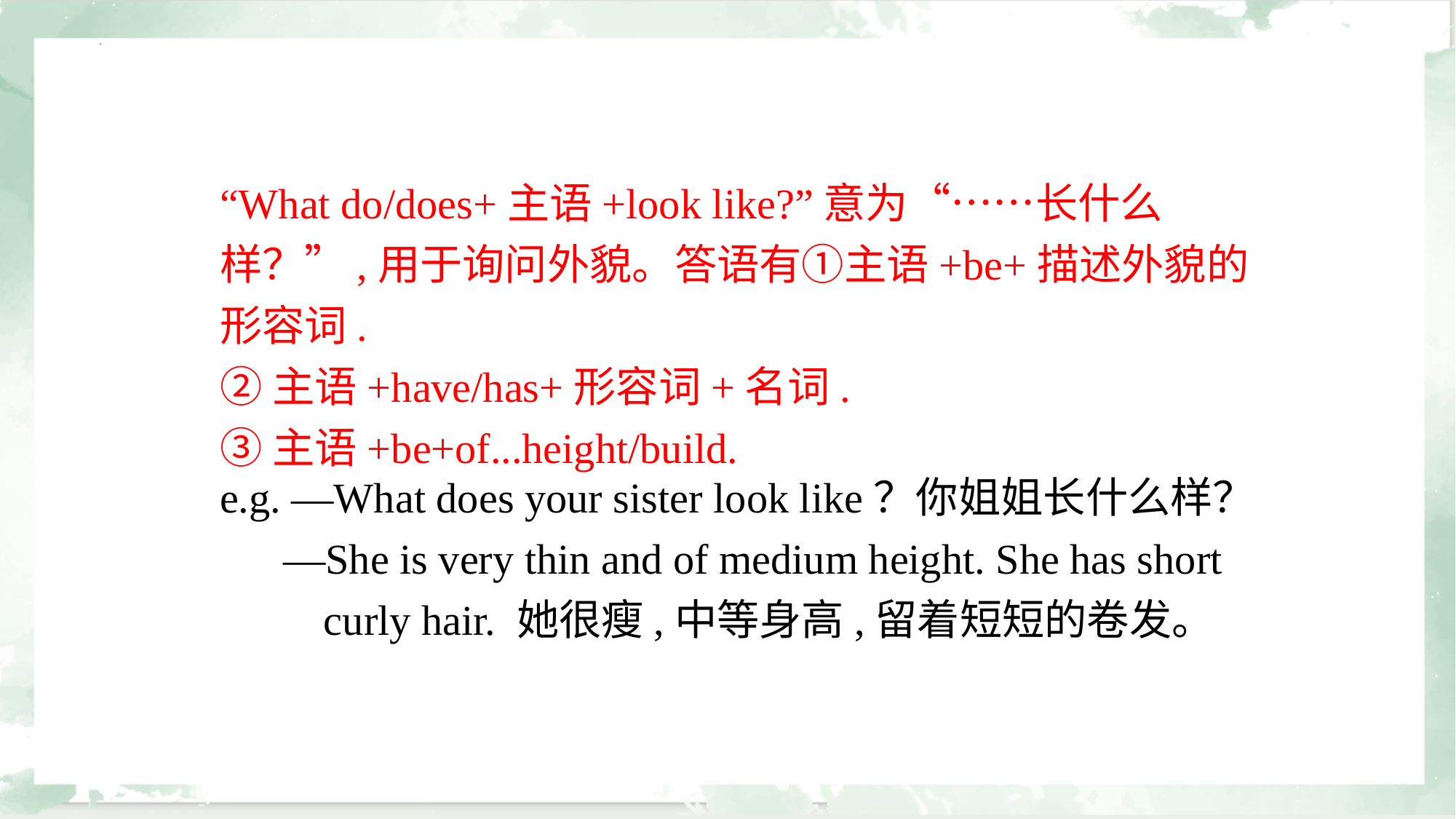

“What do/does+主语+look like?”意为“……长什么样？”,用于询问外貌。答语有①主语+be+描述外貌的形容词.
②主语+have/has+形容词+名词.
③主语+be+of...height/build.
e.g. —What does your sister look like？你姐姐长什么样？
      —She is very thin and of medium height. She has short
   curly hair. 她很瘦,中等身高,留着短短的卷发。